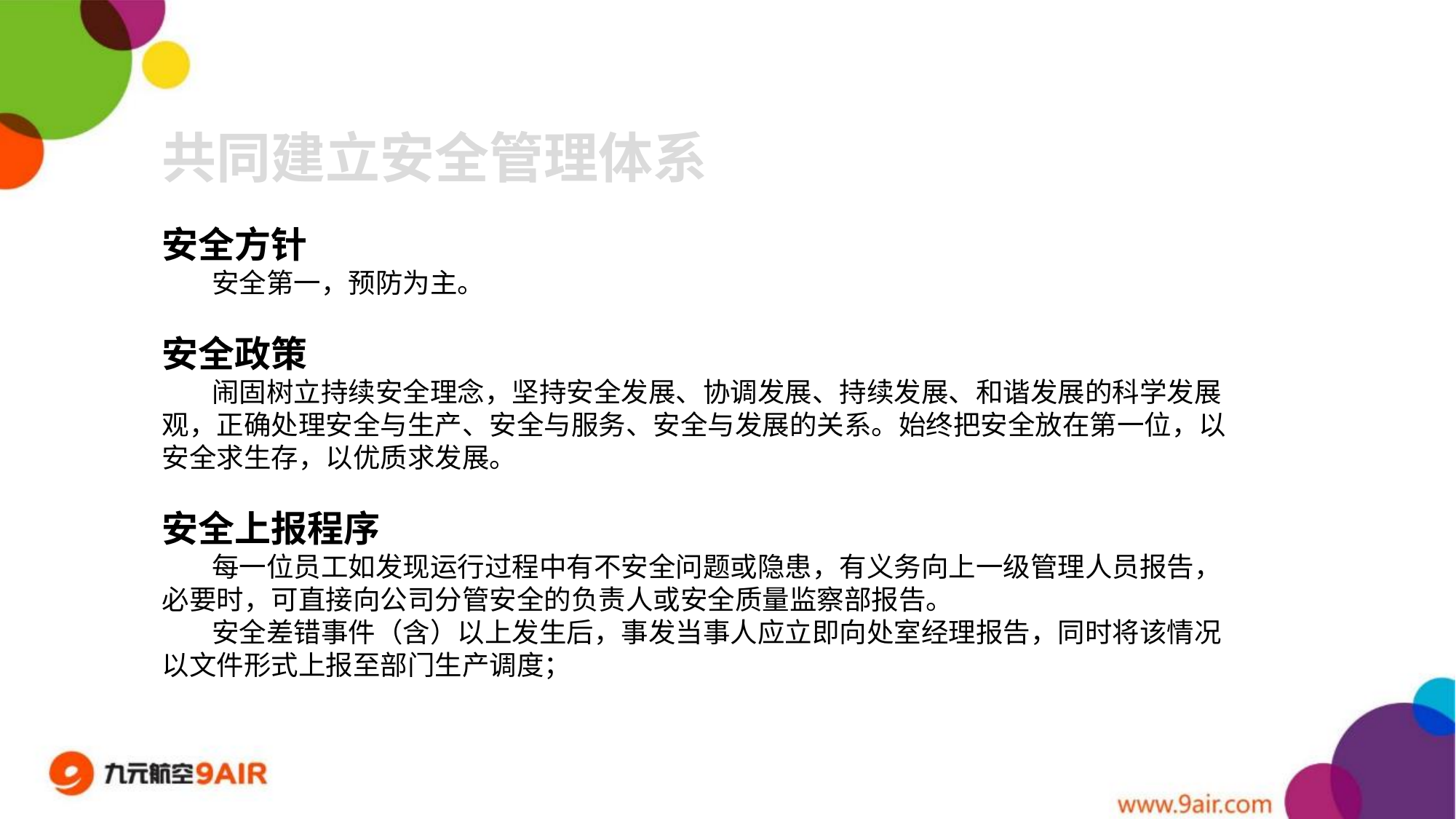

共同建立安全管理体系

安全方针
       安全第一，预防为主。

安全政策
       闹固树立持续安全理念，坚持安全发展、协调发展、持续发展、和谐发展的科学发展观，正确处理安全与生产、安全与服务、安全与发展的关系。始终把安全放在第一位，以安全求生存，以优质求发展。

安全上报程序
       每一位员工如发现运行过程中有不安全问题或隐患，有义务向上一级管理人员报告，必要时，可直接向公司分管安全的负责人或安全质量监察部报告。
       安全差错事件（含）以上发生后，事发当事人应立即向处室经理报告，同时将该情况以文件形式上报至部门生产调度；